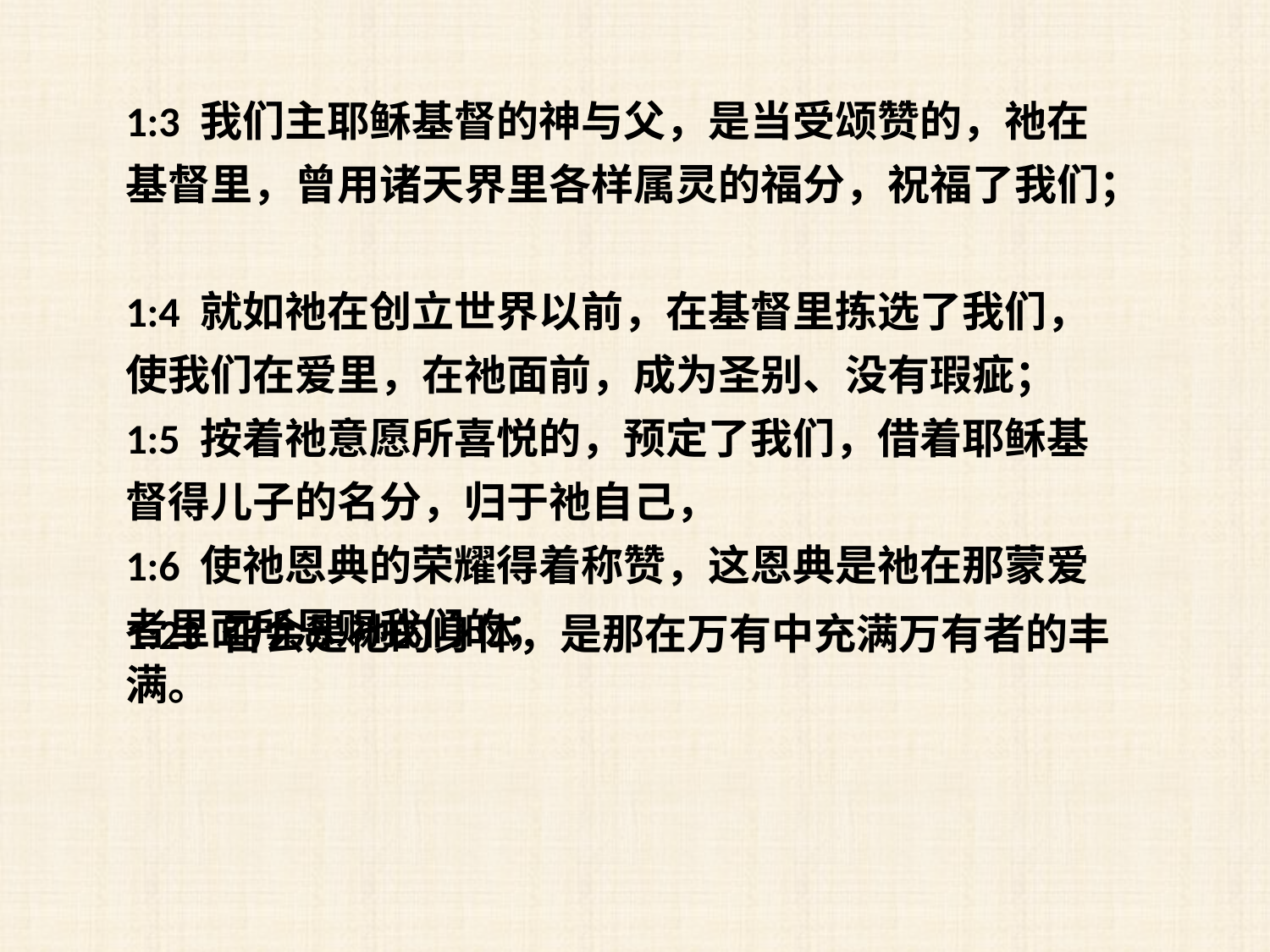

1:3 我们主耶稣基督的神与父，是当受颂赞的，祂在基督里，曾用诸天界里各样属灵的福分，祝福了我们；
1:4 就如祂在创立世界以前，在基督里拣选了我们，使我们在爱里，在祂面前，成为圣别、没有瑕疵；
1:5 按着祂意愿所喜悦的，预定了我们，借着耶稣基督得儿子的名分，归于祂自己，
1:6 使祂恩典的荣耀得着称赞，这恩典是祂在那蒙爱者里面所恩赐我们的；
1:23 召会是祂的身体，是那在万有中充满万有者的丰满。